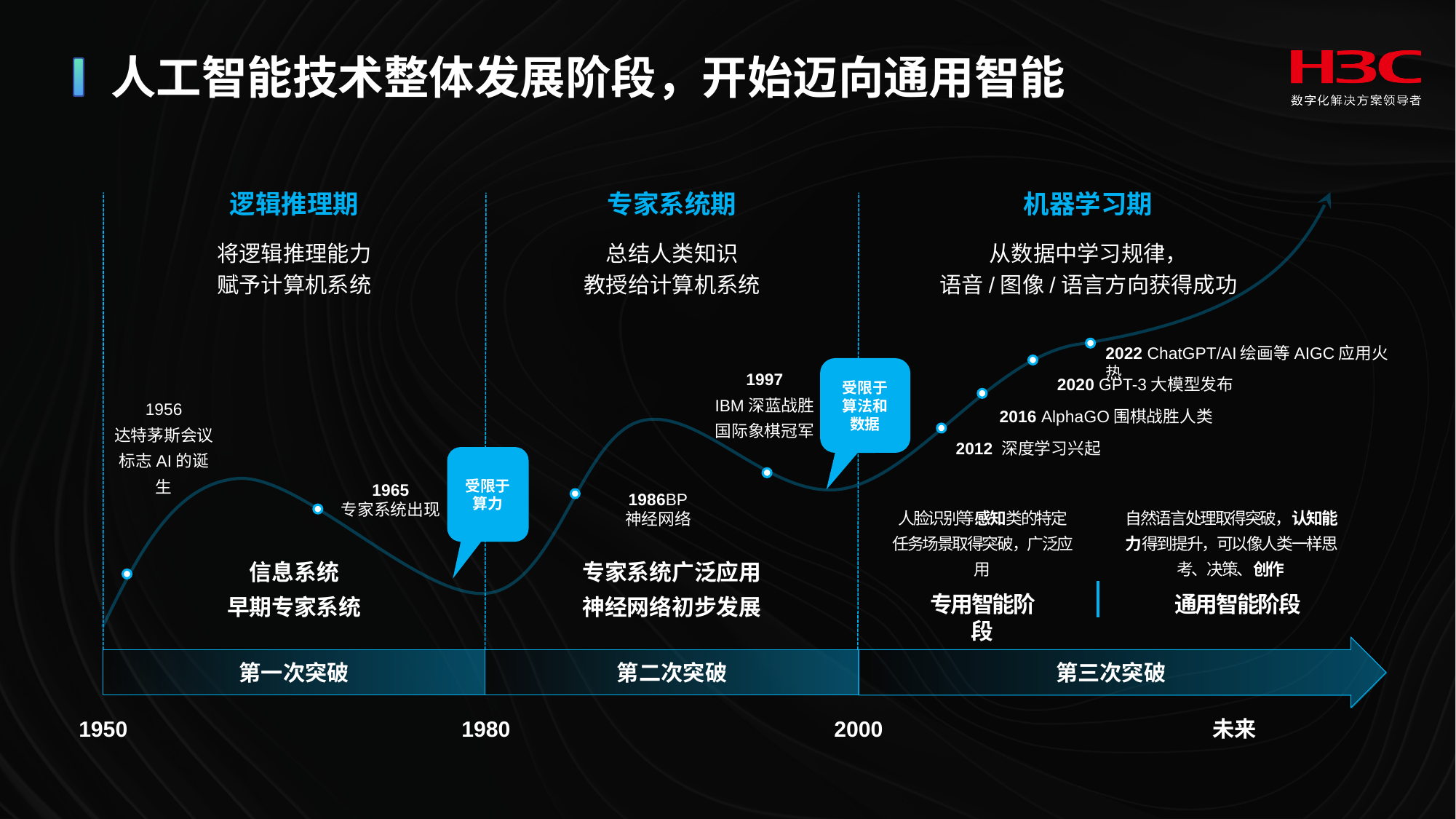

# 人工智能技术整体发展阶段，开始迈向通用智能
逻辑推理期
专家系统期
机器学习期

将逻辑推理能力
赋予计算机系统
总结人类知识
教授给计算机系统
从数据中学习规律，
语音/图像/语言方向获得成功
2022 ChatGPT/AI绘画等AIGC应用火热

1997
IBM深蓝战胜国际象棋冠军
受限于算法和数据
2020 GPT-3大模型发布
1956
达特茅斯会议标志AI的诞生

2016 AlphaGO围棋战胜人类

2012 深度学习兴起
受限于算力

1965
专家系统出现
1986BP
神经网络

人脸识别等感知类的特定任务场景取得突破，广泛应用
自然语言处理取得突破，认知能力得到提升，可以像人类一样思考、决策、创作

信息系统
早期专家系统
专家系统广泛应用
神经网络初步发展

专用智能阶段
通用智能阶段
第三次突破
第一次突破
第二次突破
1950
1980
2000
未来